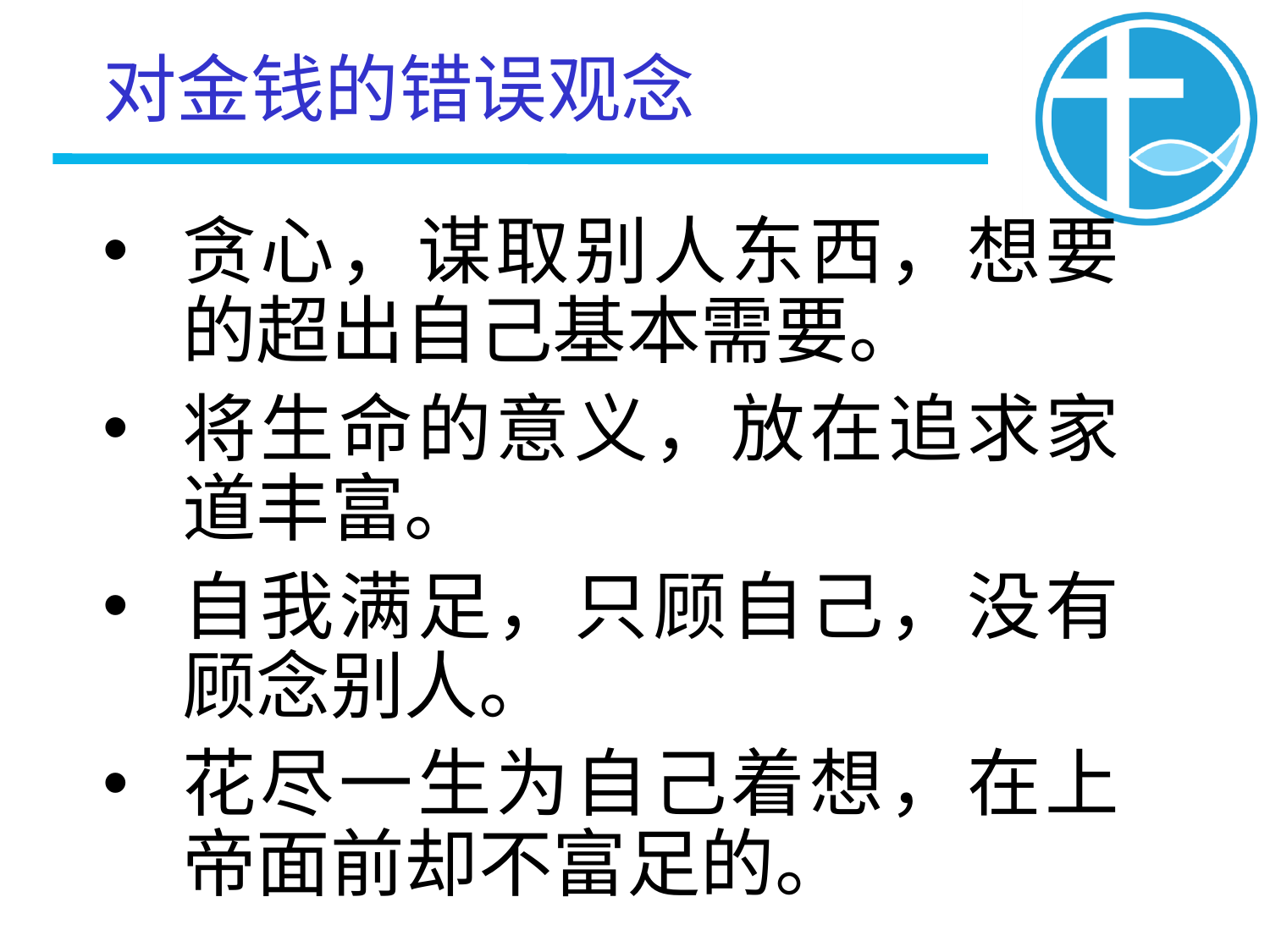

# 对⾦钱的错误观念
贪⼼，谋取别⼈东西，想要的超出⾃⼰基本需要。
将⽣命的意义，放在追求家道丰富。
⾃我满⾜，只顾⾃⼰，没有顾念别⼈。
花尽⼀⽣为⾃⼰着想，在上帝⾯前却不富⾜的。